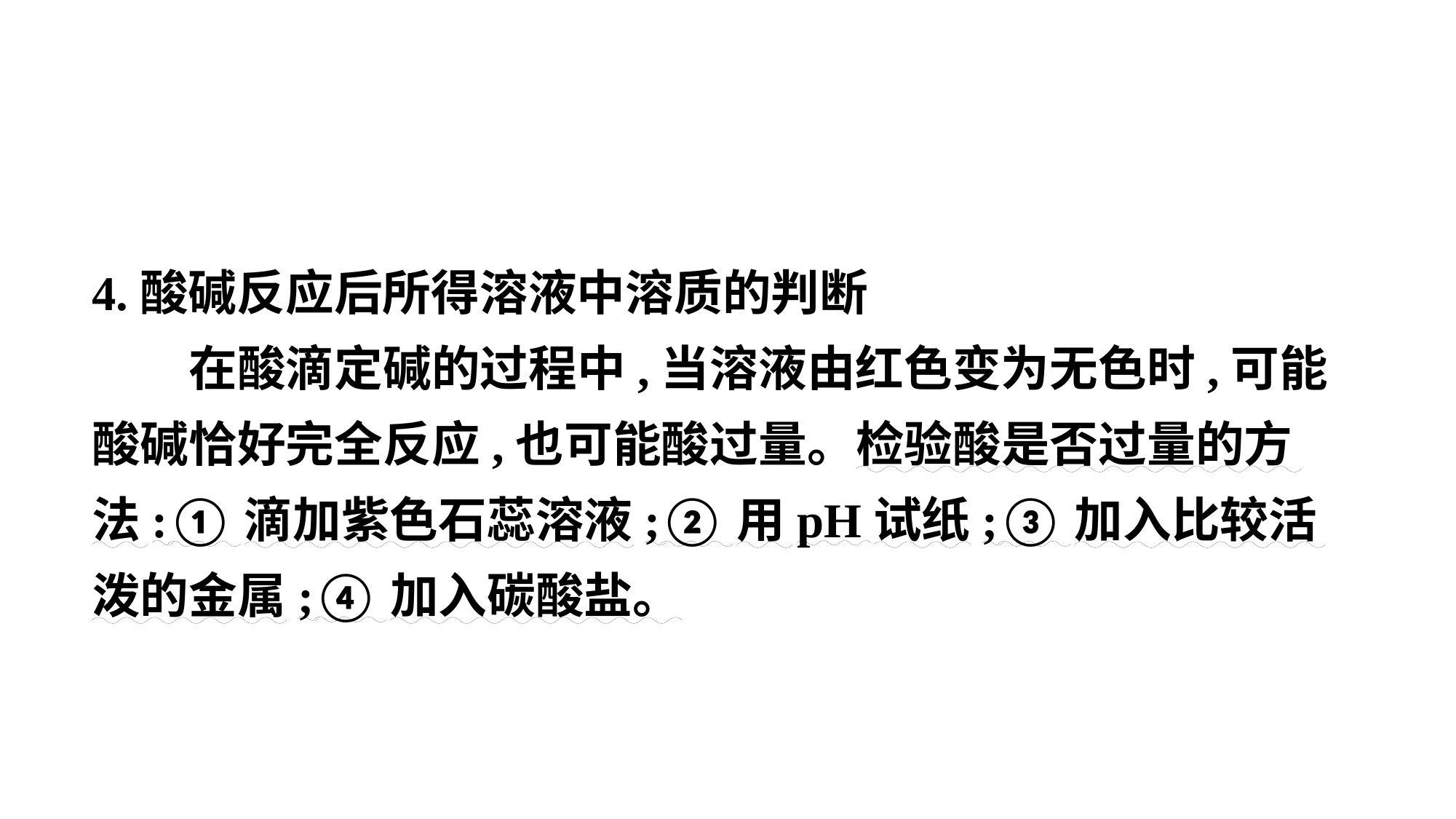

4.酸碱反应后所得溶液中溶质的判断
　　在酸滴定碱的过程中,当溶液由红色变为无色时,可能酸碱恰好完全反应,也可能酸过量。检验酸是否过量的方法:①滴加紫色石蕊溶液;②用pH试纸;③加入比较活泼的金属;④加入碳酸盐。